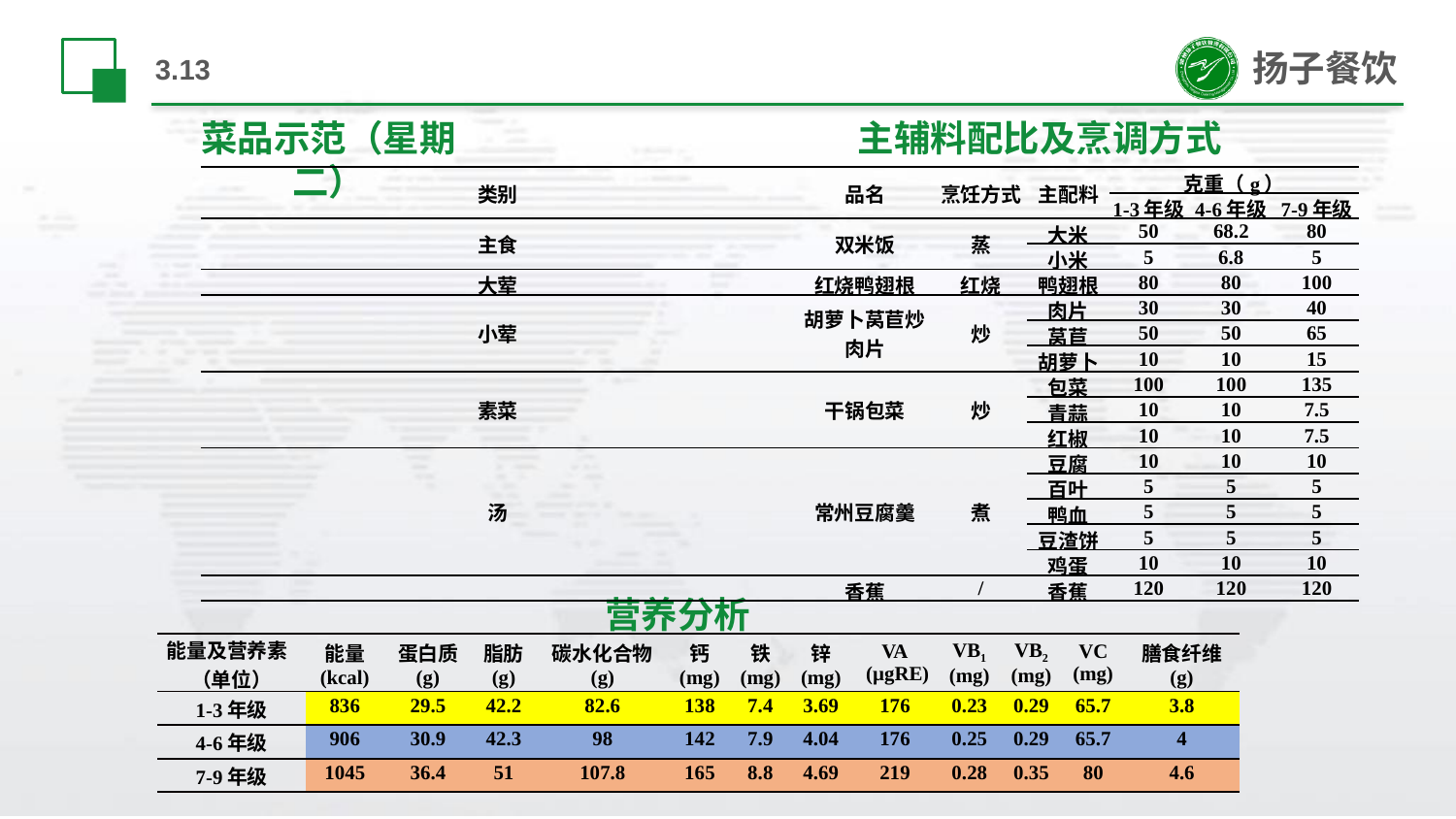

# 3.13
菜品示范（星期二）
主辅料配比及烹调方式
| 类别 | 品名 | 烹饪方式 | 主配料 | 克重（g） |  |  |
| --- | --- | --- | --- | --- | --- | --- |
|  |  |  |  | 1-3年级 | 4-6年级 | 7-9年级 |
| 主食 | 双米饭 | 蒸 | 大米 | 50 | 68.2 | 80 |
|  |  |  | 小米 | 5 | 6.8 | 5 |
| 大荤 | 红烧鸭翅根 | 红烧 | 鸭翅根 | 80 | 80 | 100 |
| 小荤 | 胡萝卜莴苣炒肉片 | 炒 | 肉片 | 30 | 30 | 40 |
|  |  |  | 莴苣 | 50 | 50 | 65 |
|  |  |  | 胡萝卜 | 10 | 10 | 15 |
| 素菜 | 干锅包菜 | 炒 | 包菜 | 100 | 100 | 135 |
|  |  |  | 青蒜 | 10 | 10 | 7.5 |
|  |  |  | 红椒 | 10 | 10 | 7.5 |
| 汤 | 常州豆腐羹 | 煮 | 豆腐 | 10 | 10 | 10 |
|  |  |  | 百叶 | 5 | 5 | 5 |
|  |  |  | 鸭血 | 5 | 5 | 5 |
|  |  |  | 豆渣饼 | 5 | 5 | 5 |
|  |  |  | 鸡蛋 | 10 | 10 | 10 |
|  | 香蕉 | / | 香蕉 | 120 | 120 | 120 |
营养分析
| 能量及营养素 （单位） | 能量 (kcal) | 蛋白质 (g) | 脂肪 (g) | 碳水化合物 (g) | 钙 (mg) | 铁 (mg) | 锌 (mg) | VA (µgRE) | VB1 (mg) | VB2 (mg) | VC (mg) | 膳食纤维 (g) |
| --- | --- | --- | --- | --- | --- | --- | --- | --- | --- | --- | --- | --- |
| 1-3年级 | 836 | 29.5 | 42.2 | 82.6 | 138 | 7.4 | 3.69 | 176 | 0.23 | 0.29 | 65.7 | 3.8 |
| 4-6年级 | 906 | 30.9 | 42.3 | 98 | 142 | 7.9 | 4.04 | 176 | 0.25 | 0.29 | 65.7 | 4 |
| 7-9年级 | 1045 | 36.4 | 51 | 107.8 | 165 | 8.8 | 4.69 | 219 | 0.28 | 0.35 | 80 | 4.6 |